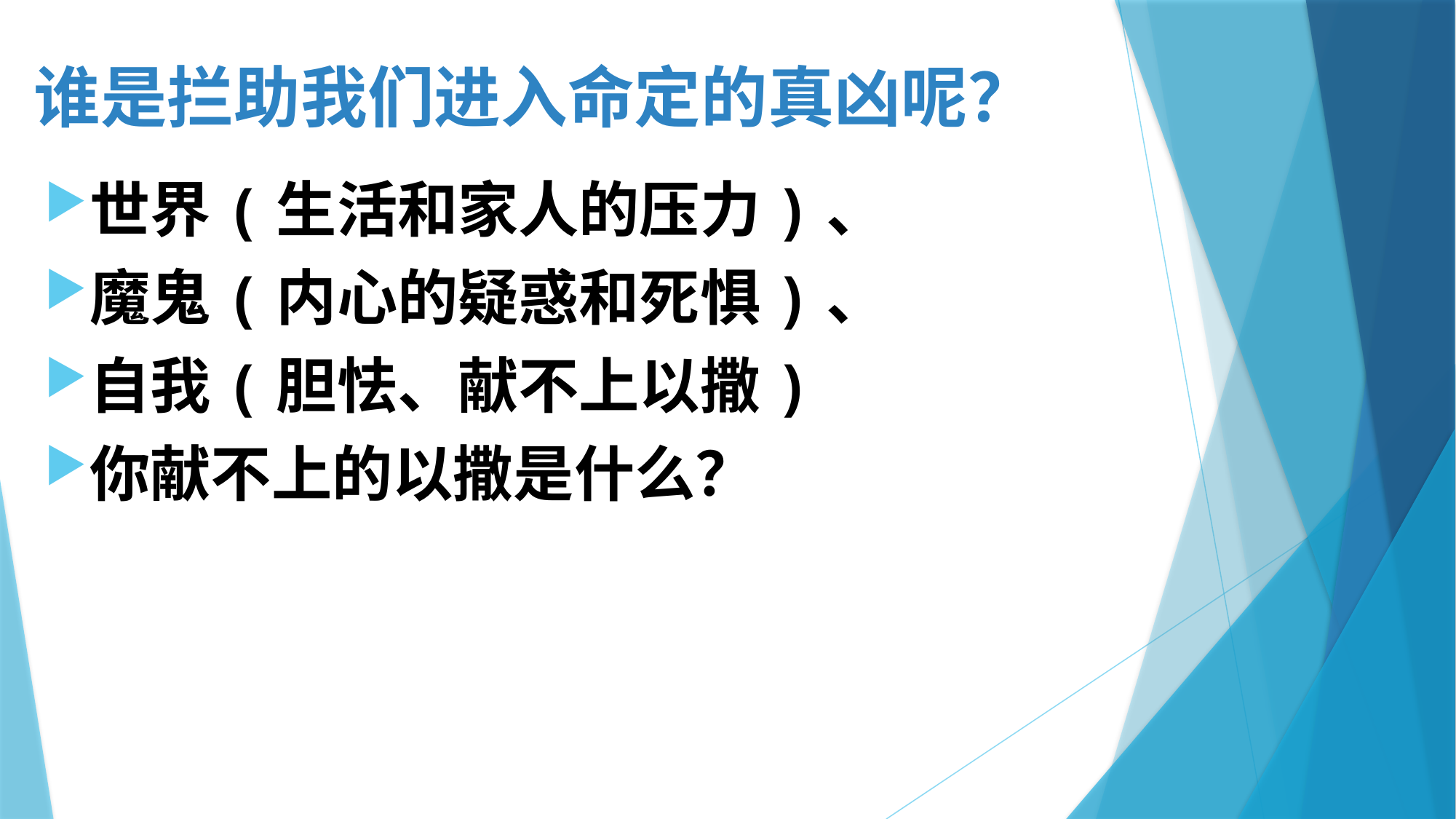

# 谁是拦助我们进入命定的真凶呢？
世界(生活和家人的压力)、
魔鬼(内心的疑惑和死惧)、
自我(胆怯、献不上以撒)
你献不上的以撒是什么？